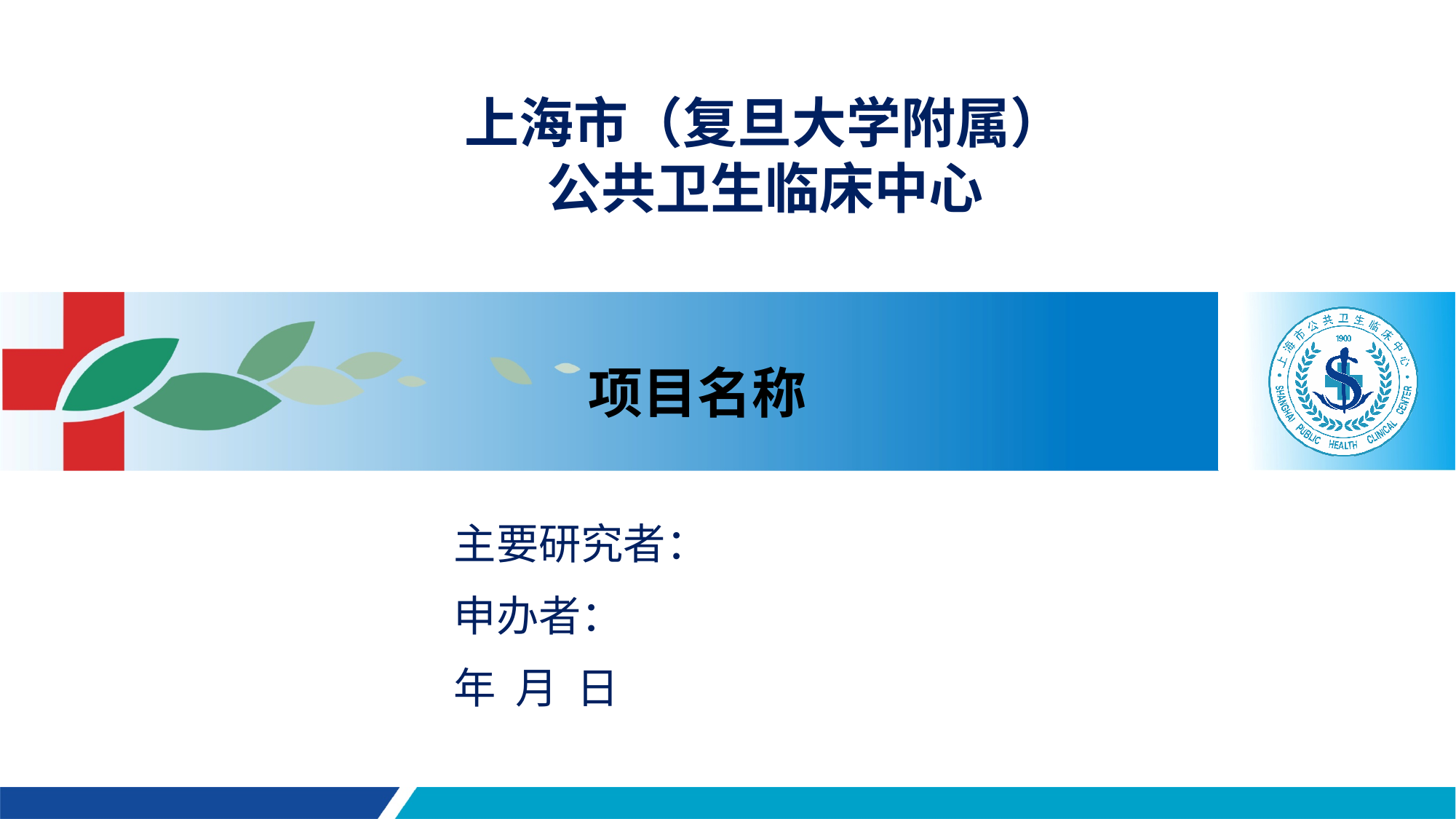

项目名称
上海市（复旦大学附属）
公共卫生临床中心
主要研究者：
申办者：
年  月  日